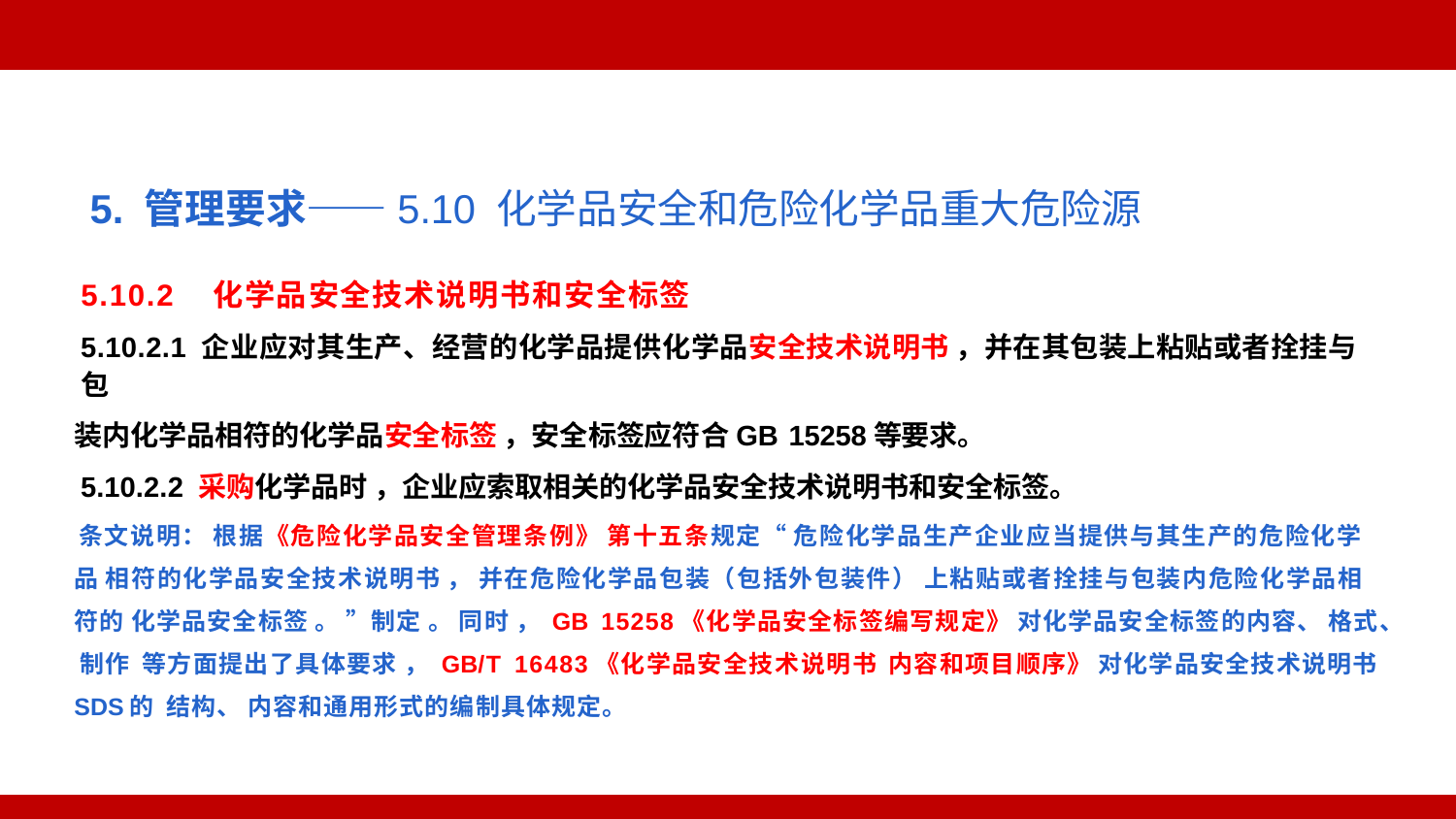

5. 管理要求——5.10 化学品安全和危险化学品重大危险源

5.10.2   化学品安全技术说明书和安全标签
5.10.2.1 企业应对其生产、经营的化学品提供化学品安全技术说明书 ，并在其包装上粘贴或者拴挂与包
装内化学品相符的化学品安全标签 ，安全标签应符合GB 15258等要求。
5.10.2.2 采购化学品时 ，企业应索取相关的化学品安全技术说明书和安全标签。
条文说明： 根据《危险化学品安全管理条例》 第十五条规定“ 危险化学品生产企业应当提供与其生产的危险化学品 相符的化学品安全技术说明书 ， 并在危险化学品包装（包括外包装件） 上粘贴或者拴挂与包装内危险化学品相符的 化学品安全标签 。 ”制定 。 同时 ， GB 15258《化学品安全标签编写规定》 对化学品安全标签的内容、 格式、 制作  等方面提出了具体要求 ， GB/T 16483《化学品安全技术说明书 内容和项目顺序》 对化学品安全技术说明书SDS的  结构、 内容和通用形式的编制具体规定。